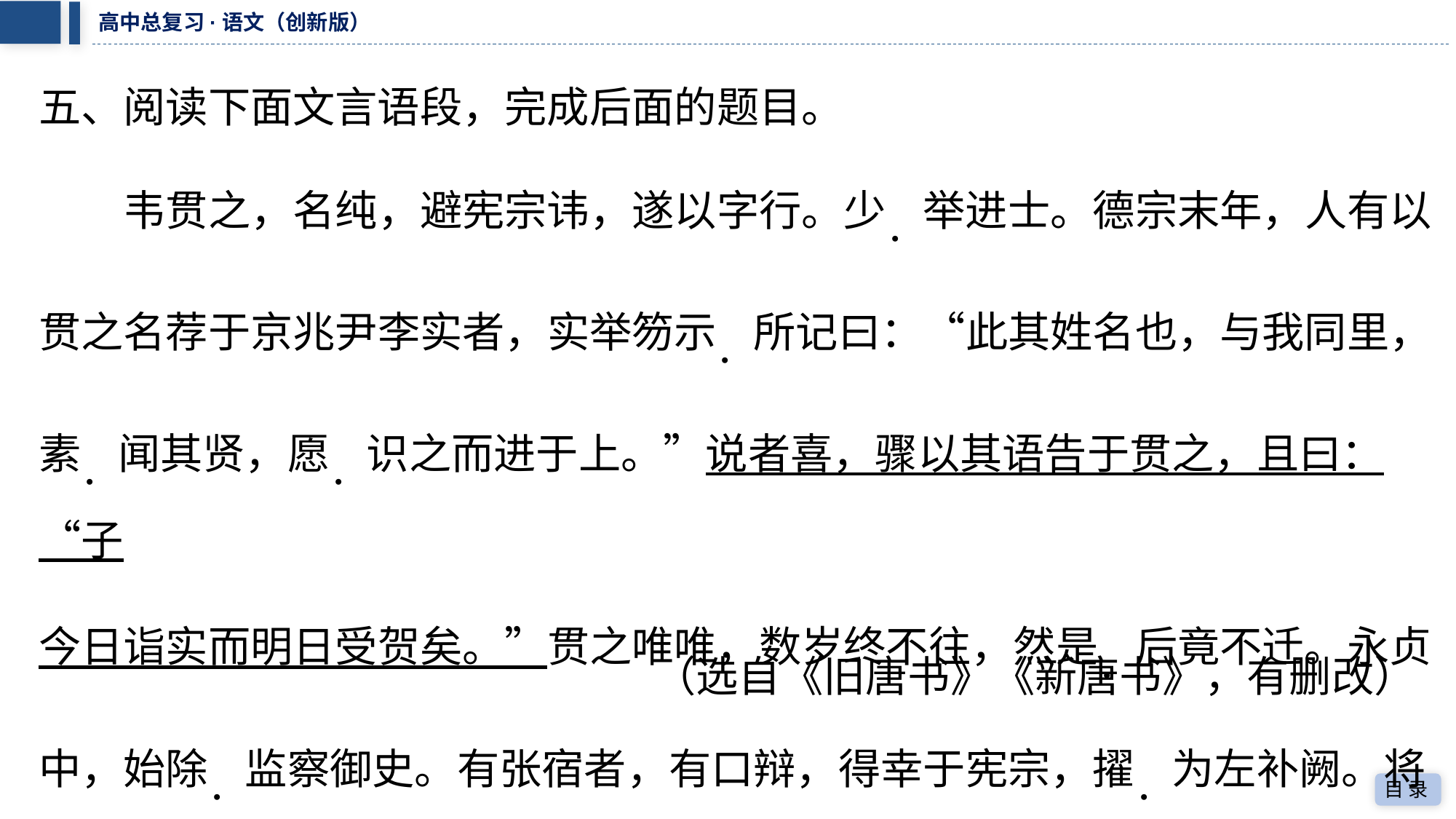

五、阅读下面文言语段，完成后面的题目。
　　韦贯之，名纯，避宪宗讳，遂以字行。少．举进士。德宗末年，人有以
贯之名荐于京兆尹李实者，实举笏示．所记曰：“此其姓名也，与我同里，
素．闻其贤，愿．识之而进于上。”说者喜，骤以其语告于贯之，且曰：“子
今日诣实而明日受贺矣。”贯之唯唯，数岁终不往，然是．后竟不迁。永贞
中，始除．监察御史。有张宿者，有口辩，得幸于宪宗，擢．为左补阙。将使
淄青，宰臣裴度欲为请章服。贯之曰：“此人得幸，何要假．其恩宠耶？”
其事遂寝。宿深衔之，卒为所构，诬以朋党，罢为吏部侍郎。
（选自《旧唐书》《新唐书》，有删改）